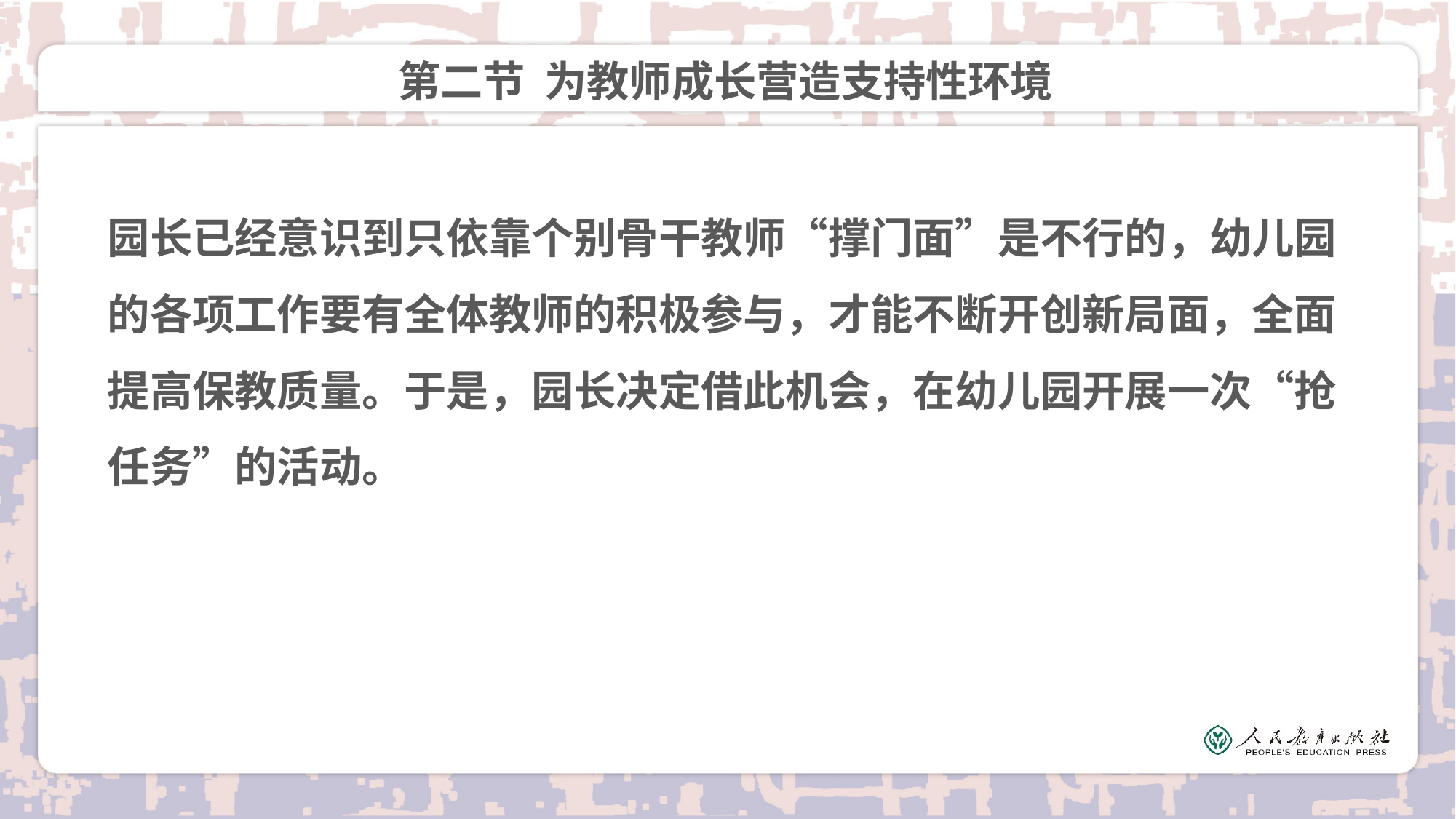

# 第二节  为教师成长营造支持性环境
园长已经意识到只依靠个别骨干教师“撑门面”是不行的，幼儿园的各项工作要有全体教师的积极参与，才能不断开创新局面，全面提高保教质量。于是，园长决定借此机会，在幼儿园开展一次“抢任务”的活动。